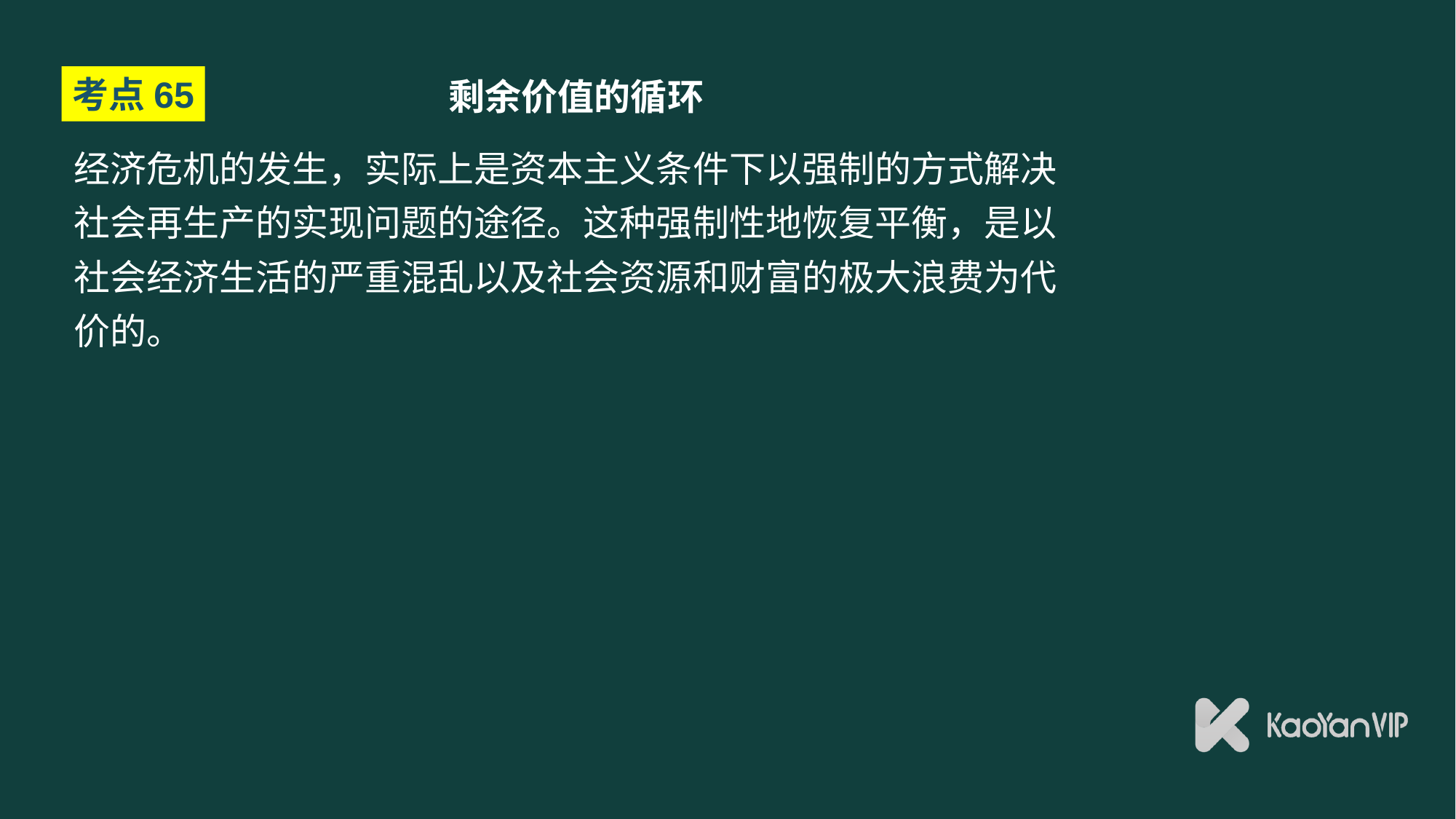

# 剩余价值的循环
考点65
经济危机的发生，实际上是资本主义条件下以强制的方式解决社会再生产的实现问题的途径。这种强制性地恢复平衡，是以社会经济生活的严重混乱以及社会资源和财富的极大浪费为代价的。